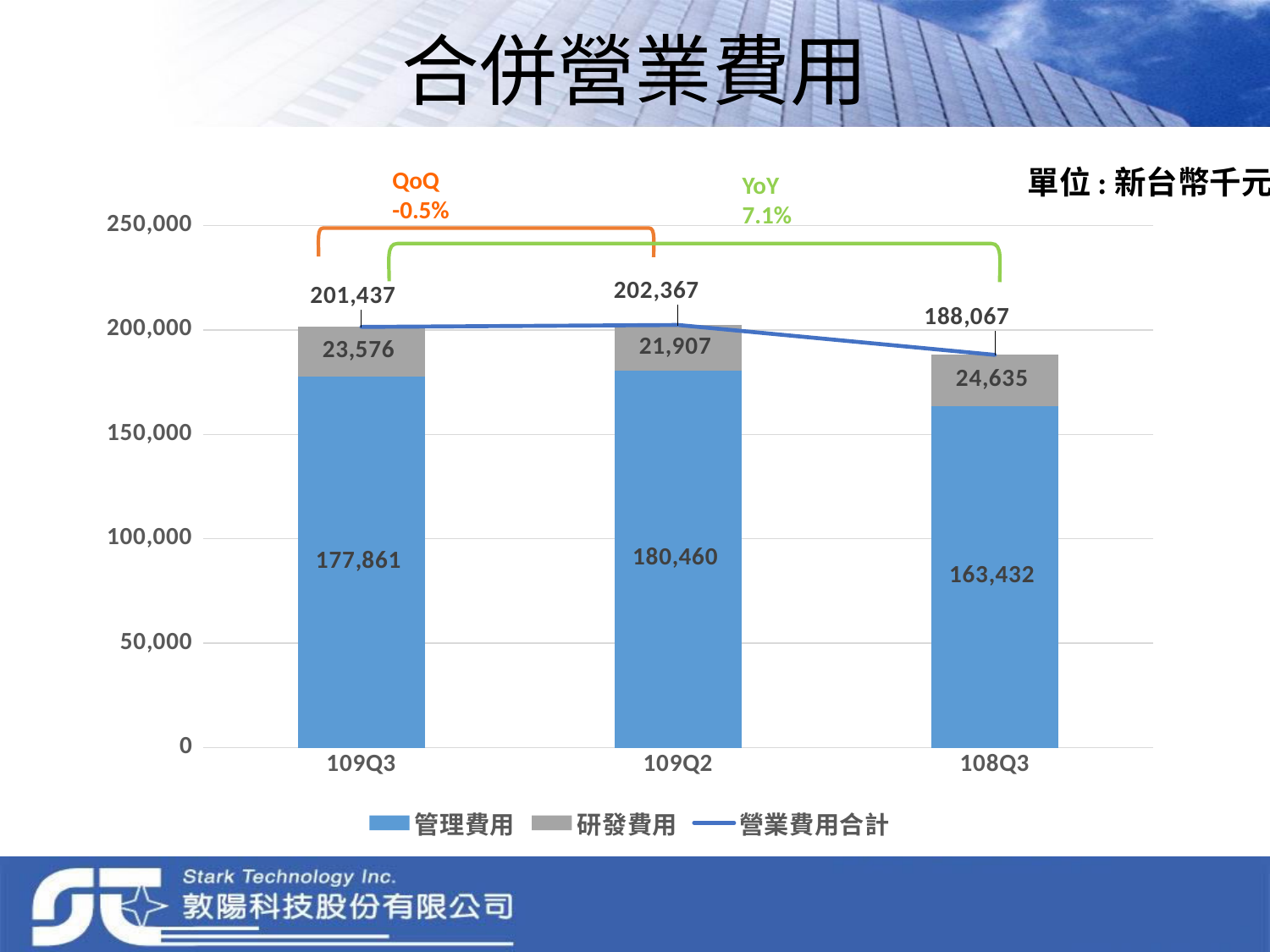

# 合併營業費用
單位:新台幣千元
QoQ
-0.5%

YoY
7.1%

### Chart

| Category | 管理費用 | 研發費用 | 營業費用合計 |
|---|---|---|---|
| 109Q3 | 177861.0 | 23576.0 | 201437.0 |
| 109Q2 | 180460.0 | 21907.0 | 202367.0 |
| 108Q3 | 163432.0 | 24635.0 | 188067.0 |